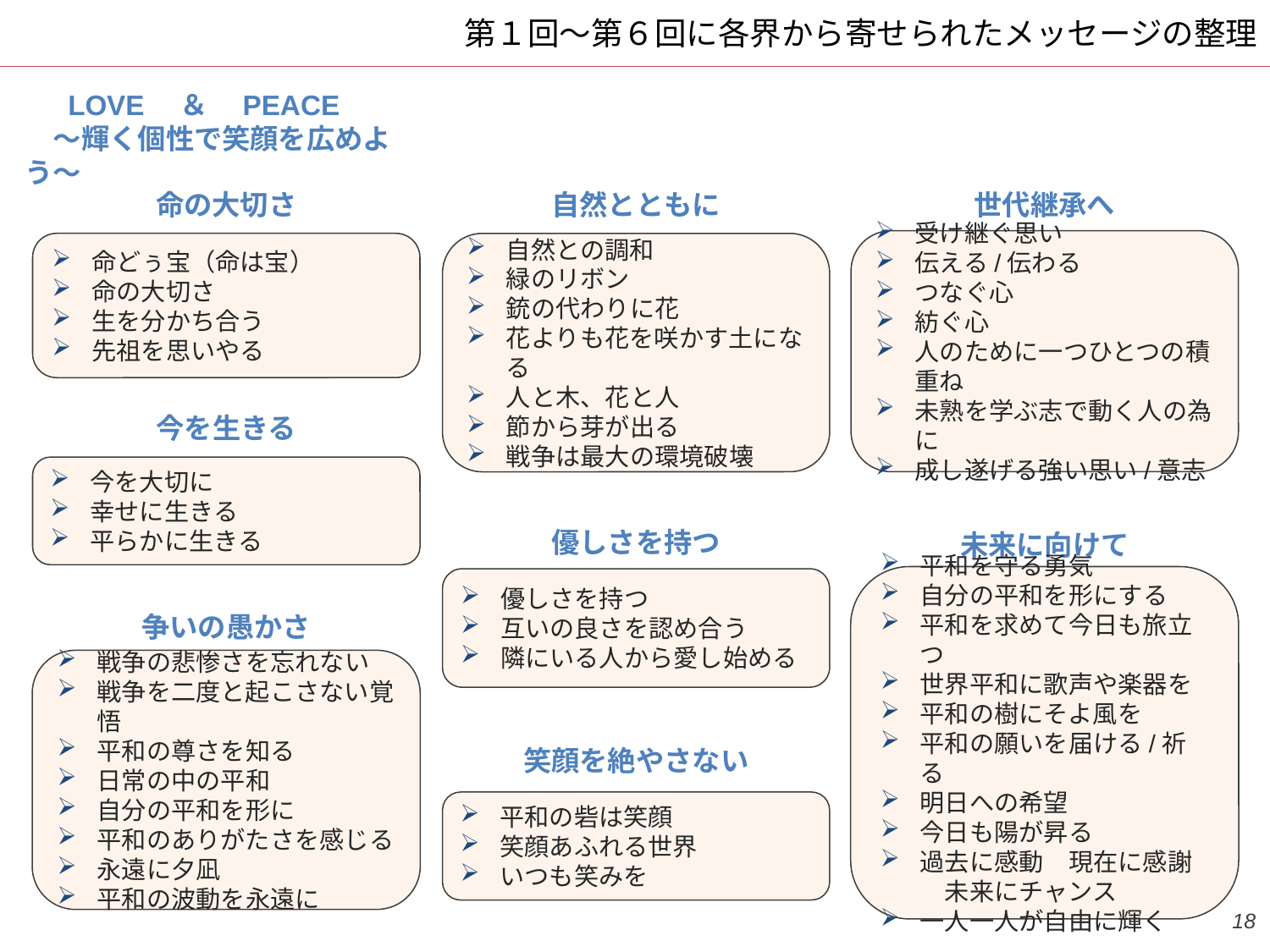

# 第１回～第６回に各界から寄せられたメッセージの整理
LOVE　＆　PEACE
　～輝く個性で笑顔を広めよう～
命の大切さ
自然とともに
世代継承へ
受け継ぐ思い
伝える/伝わる
つなぐ心
紡ぐ心
人のために一つひとつの積重ね
未熟を学ぶ志で動く人の為に
成し遂げる強い思い/意志
命どぅ宝（命は宝）
命の大切さ
生を分かち合う
先祖を思いやる
自然との調和
緑のリボン
銃の代わりに花
花よりも花を咲かす土になる
人と木、花と人
節から芽が出る
戦争は最大の環境破壊
今を生きる
今を大切に
幸せに生きる
平らかに生きる
優しさを持つ
未来に向けて
平和を守る勇気
自分の平和を形にする
平和を求めて今日も旅立つ
世界平和に歌声や楽器を
平和の樹にそよ風を
平和の願いを届ける/祈る
明日への希望
今日も陽が昇る
過去に感動　現在に感謝　未来にチャンス
一人一人が自由に輝く
優しさを持つ
互いの良さを認め合う
隣にいる人から愛し始める
争いの愚かさ
戦争の悲惨さを忘れない
戦争を二度と起こさない覚悟
平和の尊さを知る
日常の中の平和
自分の平和を形に
平和のありがたさを感じる
永遠に夕凪
平和の波動を永遠に
笑顔を絶やさない
平和の砦は笑顔
笑顔あふれる世界
いつも笑みを